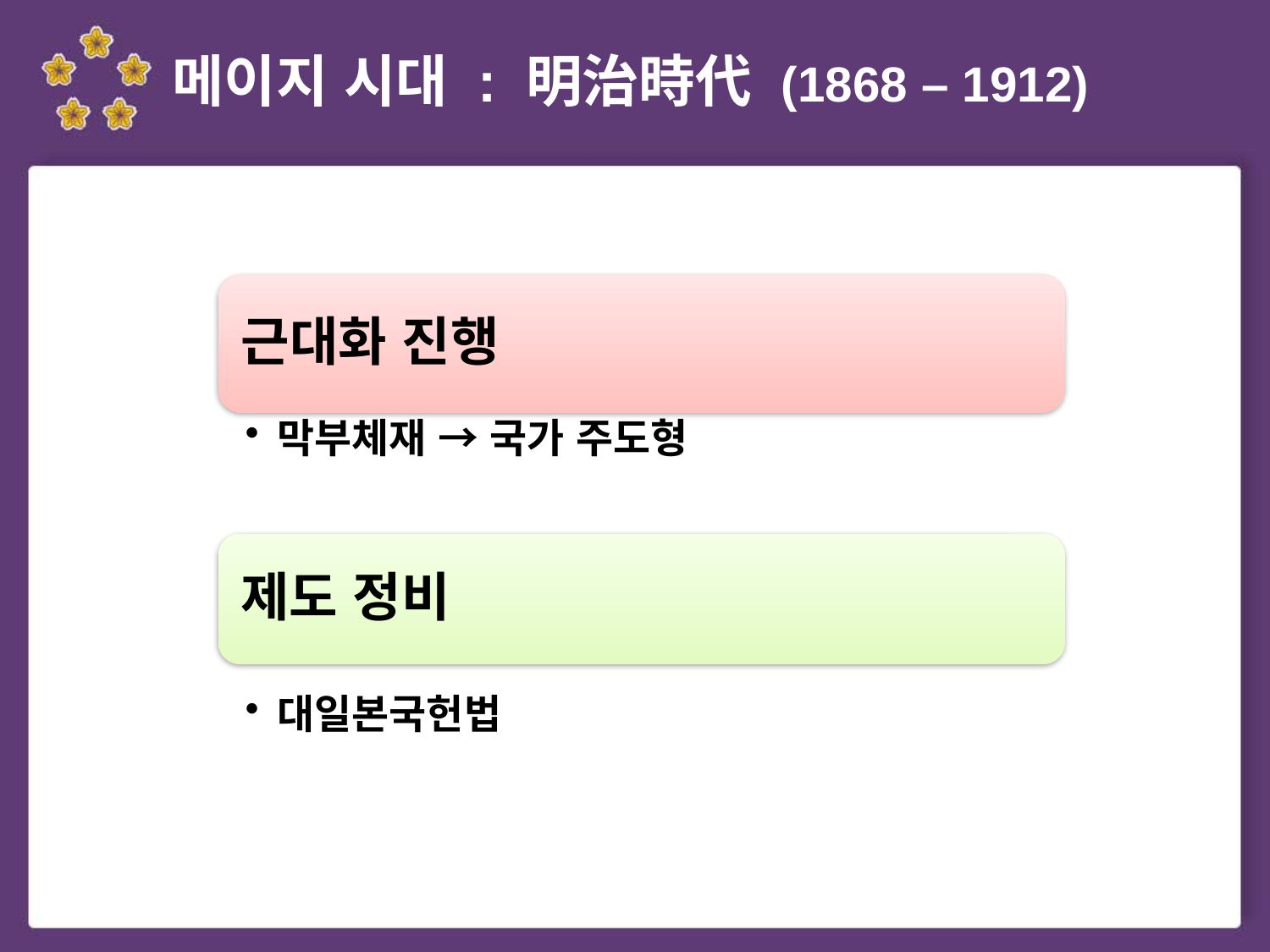

# 메이지 시대 : 明治時代 (1868 – 1912)
근대화 진행
막부체재 → 국가 주도형
제도 정비
대일본국헌법